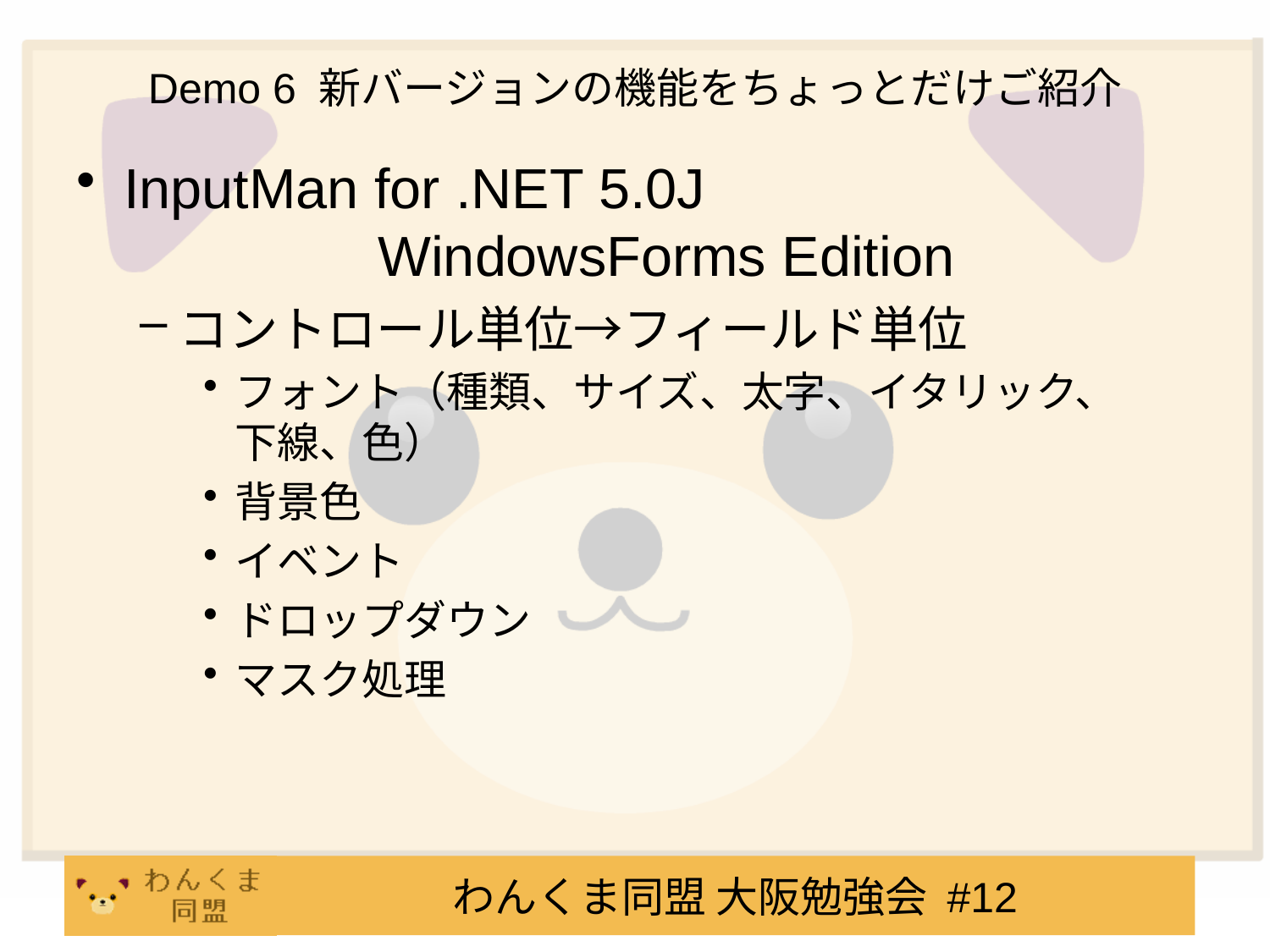

# Demo 6 新バージョンの機能をちょっとだけご紹介
InputMan for .NET 5.0J 						WindowsForms Edition
コントロール単位→フィールド単位
フォント（種類、サイズ、太字、イタリック、
下線、色）
背景色
イベント
ドロップダウン
マスク処理